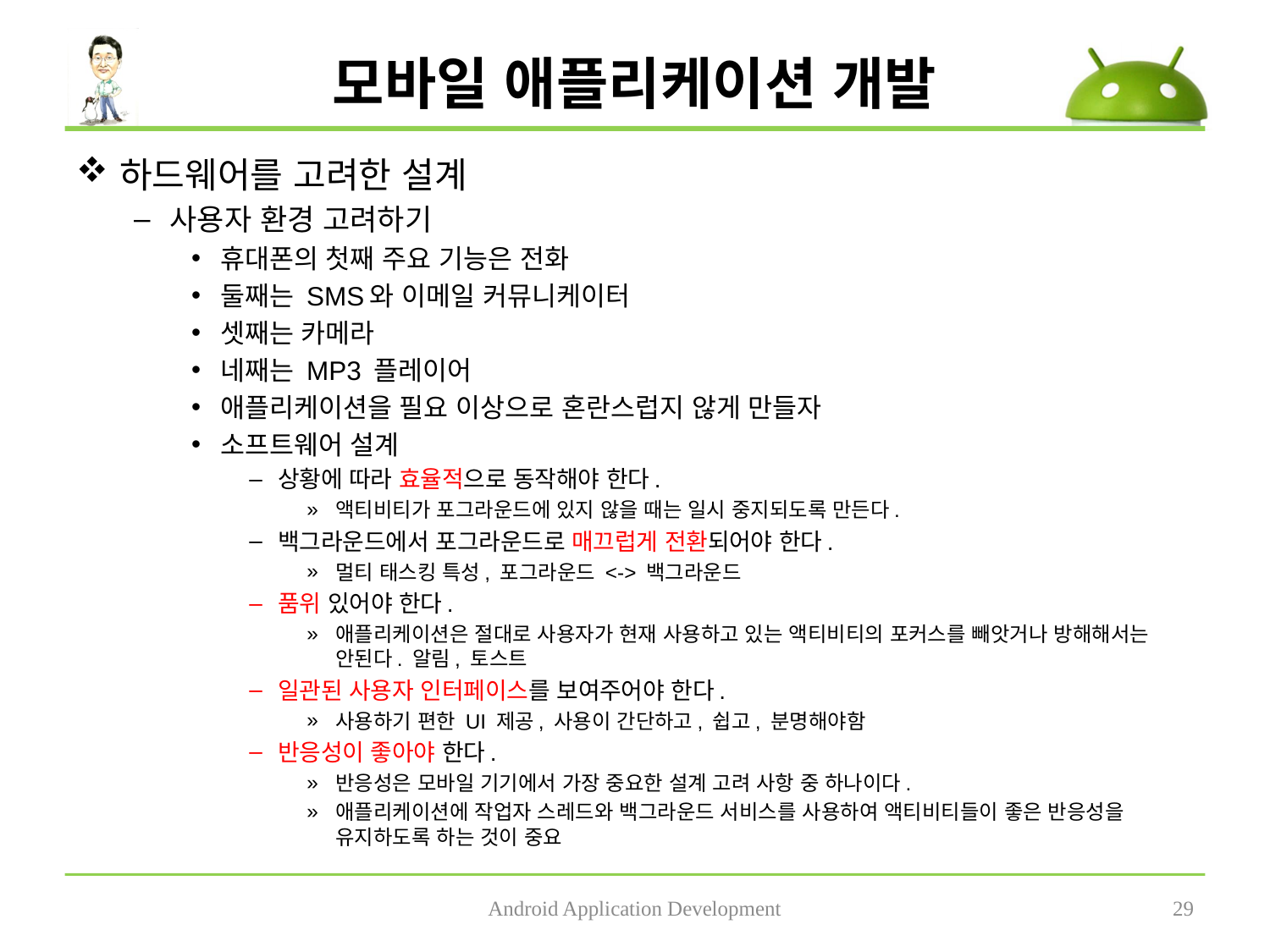

# 모바일 애플리케이션 개발
하드웨어를 고려한 설계
사용자 환경 고려하기
휴대폰의 첫째 주요 기능은 전화
둘째는 SMS와 이메일 커뮤니케이터
셋째는 카메라
네째는 MP3 플레이어
애플리케이션을 필요 이상으로 혼란스럽지 않게 만들자
소프트웨어 설계
상황에 따라 효율적으로 동작해야 한다.
액티비티가 포그라운드에 있지 않을 때는 일시 중지되도록 만든다.
백그라운드에서 포그라운드로 매끄럽게 전환되어야 한다.
멀티 태스킹 특성, 포그라운드 <-> 백그라운드
품위 있어야 한다.
애플리케이션은 절대로 사용자가 현재 사용하고 있는 액티비티의 포커스를 빼앗거나 방해해서는 안된다. 알림, 토스트
일관된 사용자 인터페이스를 보여주어야 한다.
사용하기 편한 UI 제공, 사용이 간단하고, 쉽고, 분명해야함
반응성이 좋아야 한다.
반응성은 모바일 기기에서 가장 중요한 설계 고려 사항 중 하나이다.
애플리케이션에 작업자 스레드와 백그라운드 서비스를 사용하여 액티비티들이 좋은 반응성을 유지하도록 하는 것이 중요

Android Application Development
29